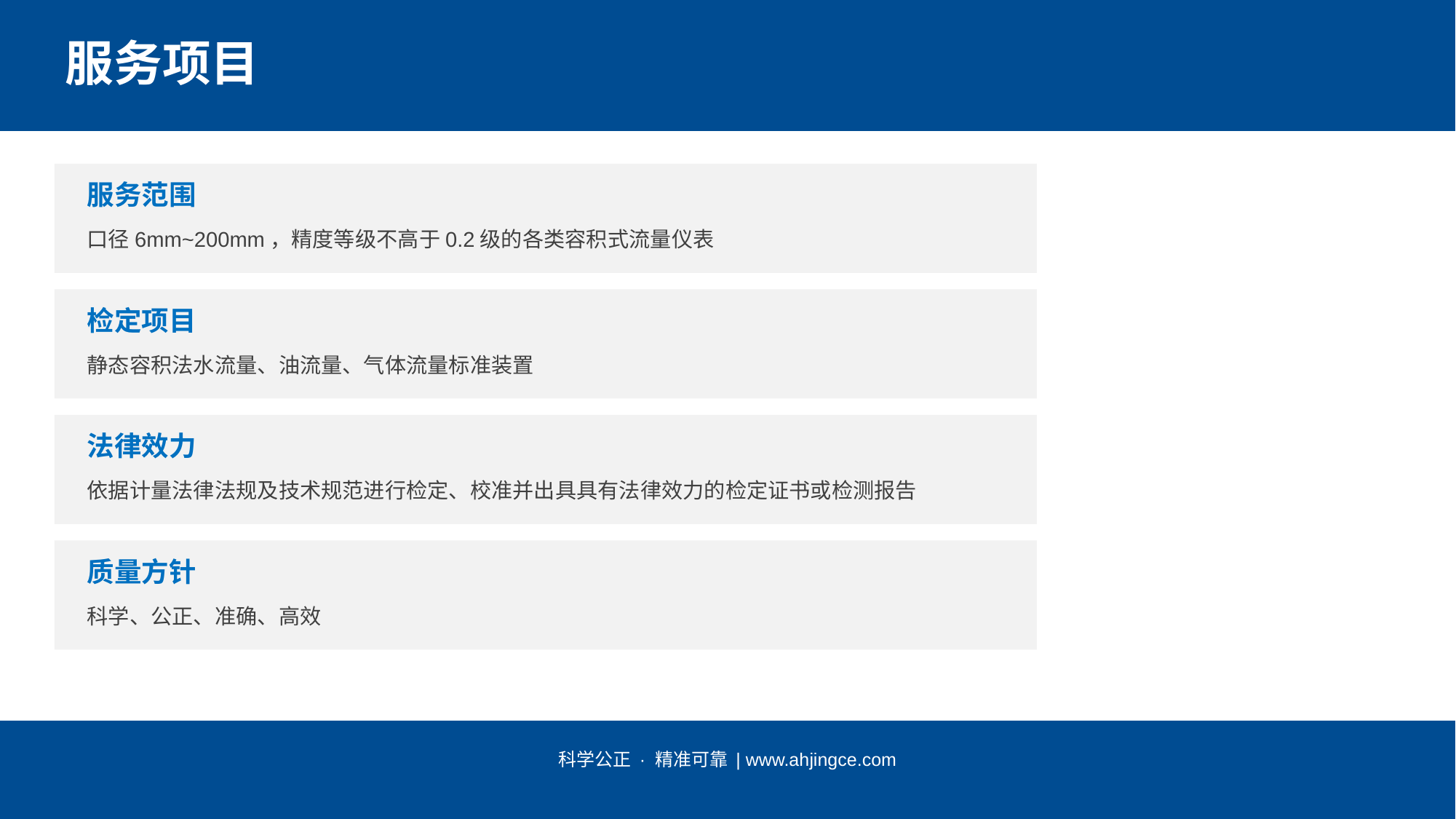

服务项目

服务范围
口径6mm~200mm，精度等级不高于0.2级的各类容积式流量仪表

检定项目
静态容积法水流量、油流量、气体流量标准装置

法律效力
依据计量法律法规及技术规范进行检定、校准并出具具有法律效力的检定证书或检测报告

质量方针
科学、公正、准确、高效

科学公正 · 精准可靠 | www.ahjingce.com